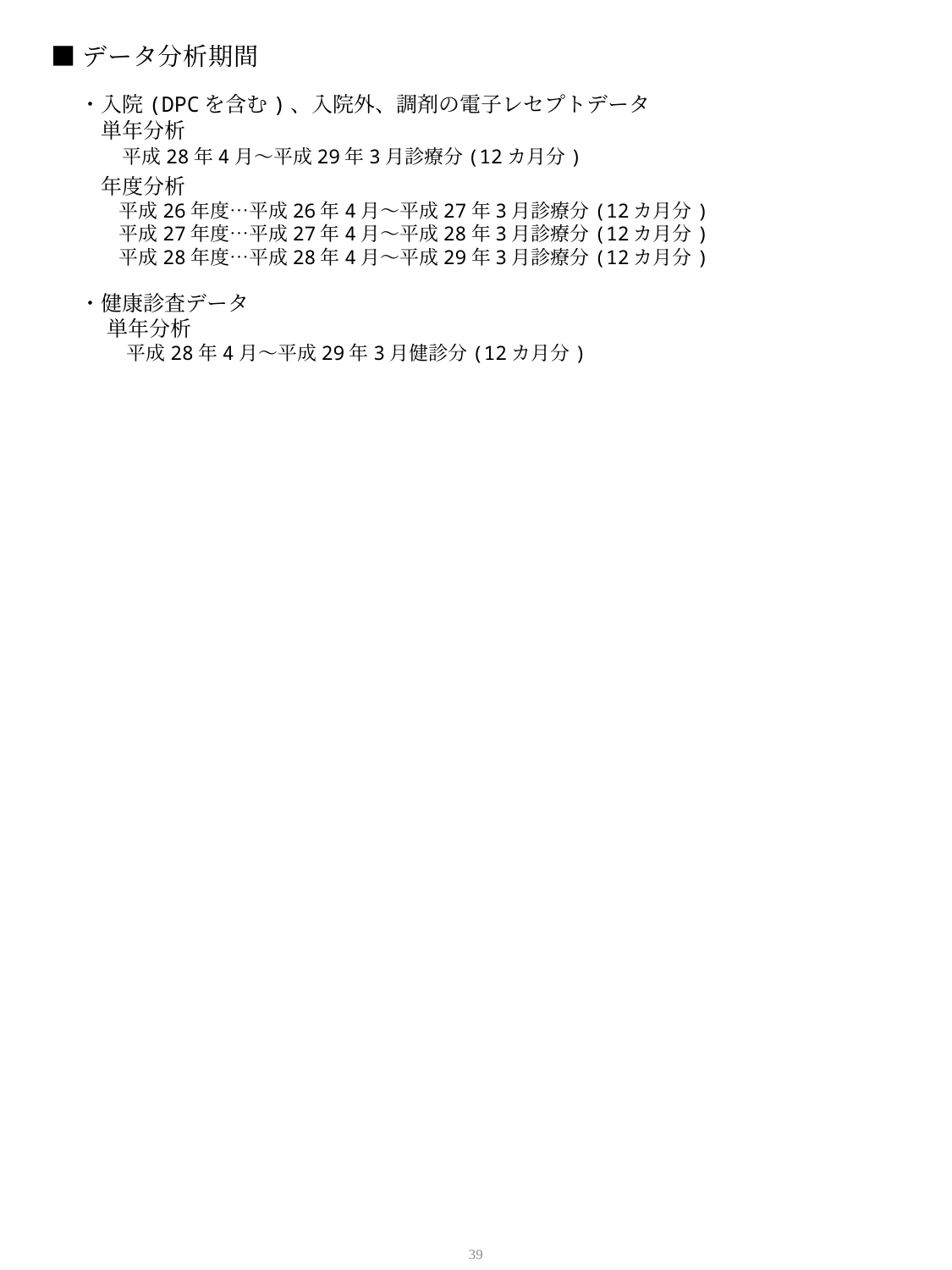

■データ分析期間

・入院(DPCを含む)、入院外、調剤の電子レセプトデータ
　単年分析
　　平成28年4月～平成29年3月診療分(12カ月分)
　年度分析
　　平成26年度…平成26年4月～平成27年3月診療分(12カ月分)
　　平成27年度…平成27年4月～平成28年3月診療分(12カ月分)
　　平成28年度…平成28年4月～平成29年3月診療分(12カ月分)

・健康診査データ
　単年分析
　　平成28年4月～平成29年3月健診分(12カ月分)
39